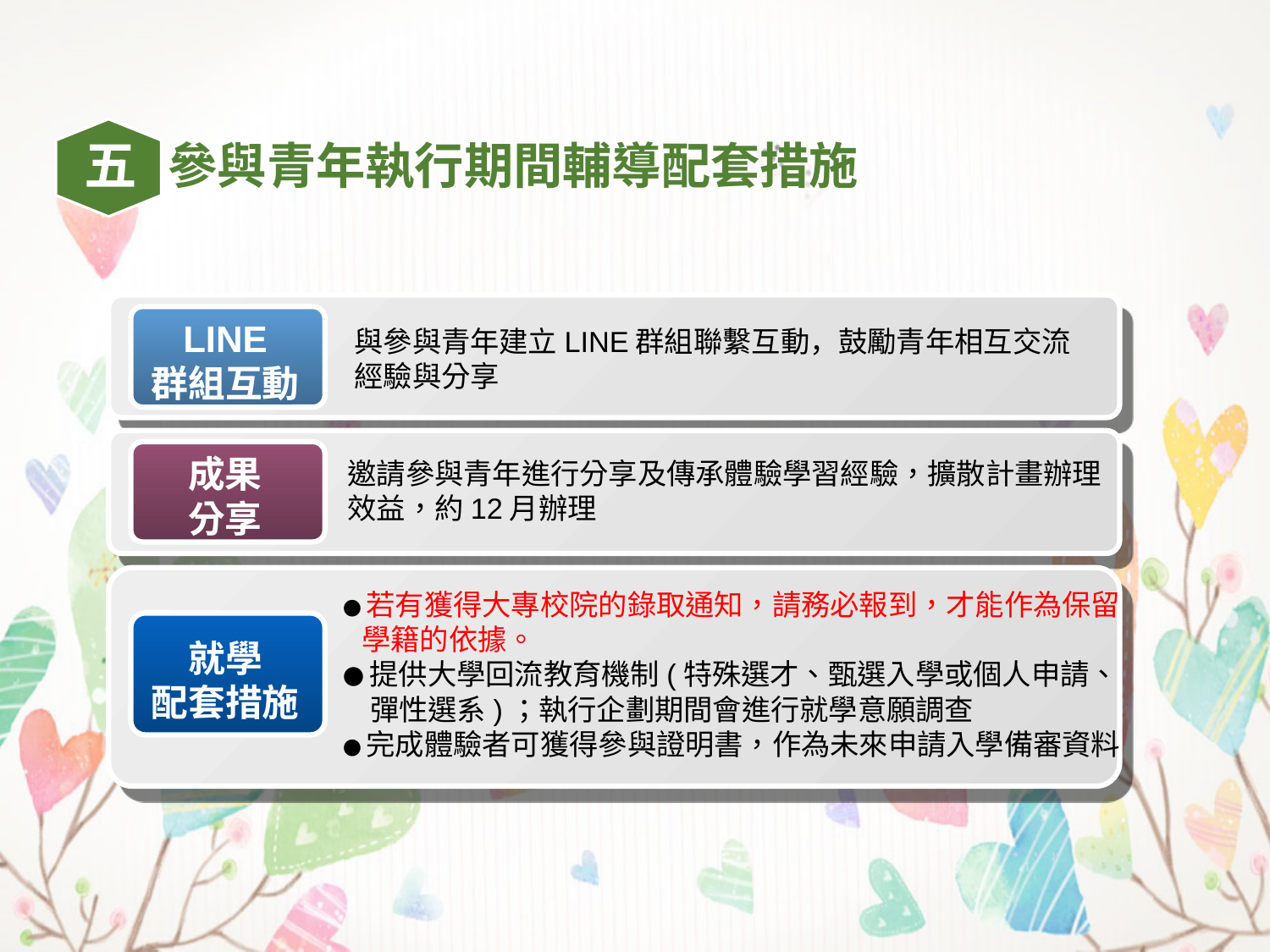

#
五
參與青年執行期間輔導配套措施

LINE
群組互動
與參與青年建立LINE群組聯繫互動，鼓勵青年相互交流經驗與分享

成果
分享
邀請參與青年進行分享及傳承體驗學習經驗，擴散計畫辦理效益，約12月辦理

●若有獲得大專校院的錄取通知，請務必報到，才能作為保留學籍的依據。
●提供大學回流教育機制(特殊選才、甄選入學或個人申請、
   彈性選系)；執行企劃期間會進行就學意願調查
●完成體驗者可獲得參與證明書，作為未來申請入學備審資料

就學
配套措施